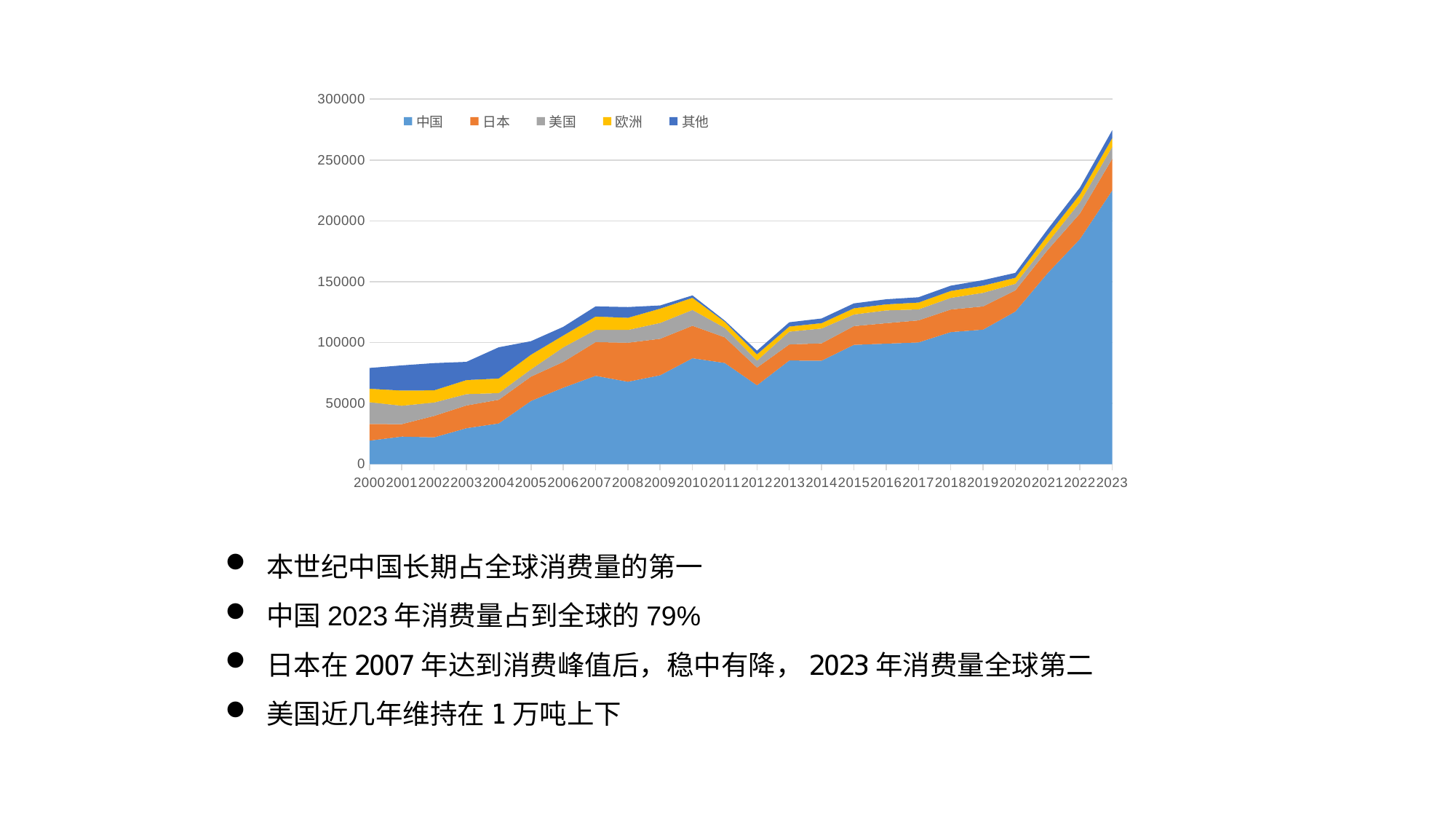

### Chart

| Category | 中国 | 日本 | 美国 | 欧洲 | 其他 |
|---|---|---|---|---|---|
| 2000 | 19270.0 | 13690.0 | 17900.0 | 11050.0 | 17090.0 |
| 2001 | 22600.0 | 10254.0 | 15100.0 | 12500.0 | 20646.0 |
| 2002 | 22000.0 | 17602.0 | 11000.0 | 10000.0 | 22398.0 |
| 2003 | 29500.0 | 18672.0 | 9340.0 | 11550.0 | 14938.0 |
| 2004 | 33411.0 | 19451.0 | 5480.0 | 12000.0 | 25658.0 |
| 2005 | 51900.0 | 19984.0 | 6030.0 | 12000.0 | 11086.0 |
| 2006 | 62793.0 | 21179.0 | 12000.0 | 9750.0 | 7071.0 |
| 2007 | 72550.0 | 27700.0 | 10000.0 | 11000.0 | 8350.0 |
| 2008 | 67680.0 | 32064.0 | 10500.0 | 10000.0 | 8806.0 |
| 2009 | 73000.0 | 29982.0 | 13036.0 | 11732.0 | 2607.0 |
| 2010 | 87025.0 | 26665.0 | 13000.0 | 10000.0 | 2000.0 |
| 2011 | 83110.0 | 21080.0 | 7790.0 | 5000.0 | 1000.0 |
| 2012 | 64797.0 | 14470.0 | 5770.0 | 5200.0 | 3000.0 |
| 2013 | 85144.0 | 13197.0 | 10500.0 | 4200.0 | 3500.0 |
| 2014 | 85000.0 | 14255.0 | 12200.0 | 4400.0 | 3800.0 |
| 2015 | 98000.0 | 15412.0 | 9550.0 | 5100.0 | 4000.0 |
| 2016 | 99000.0 | 16806.0 | 10500.0 | 5000.0 | 4200.0 |
| 2017 | 100000.0 | 18112.0 | 9060.0 | 5600.0 | 4400.0 |
| 2018 | 108500.0 | 18550.0 | 9600.0 | 5700.0 | 4300.0 |
| 2019 | 110500.0 | 19105.0 | 11200.0 | 5900.0 | 4500.0 |
| 2020 | 125406.0 | 17401.0 | 5400.0 | 5000.0 | 4000.0 |
| 2021 | 157000.0 | 19000.0 | 6060.0 | 6000.0 | 5000.0 |
| 2022 | 185000.0 | 21000.0 | 9300.0 | 6500.0 | 5500.0 |
| 2023 | 225000.0 | 26000.0 | 9800.0 | 7200.0 | 6500.0 |
本世纪中国长期占全球消费量的第一
中国2023年消费量占到全球的79%
日本在2007年达到消费峰值后，稳中有降，2023年消费量全球第二
美国近几年维持在1万吨上下